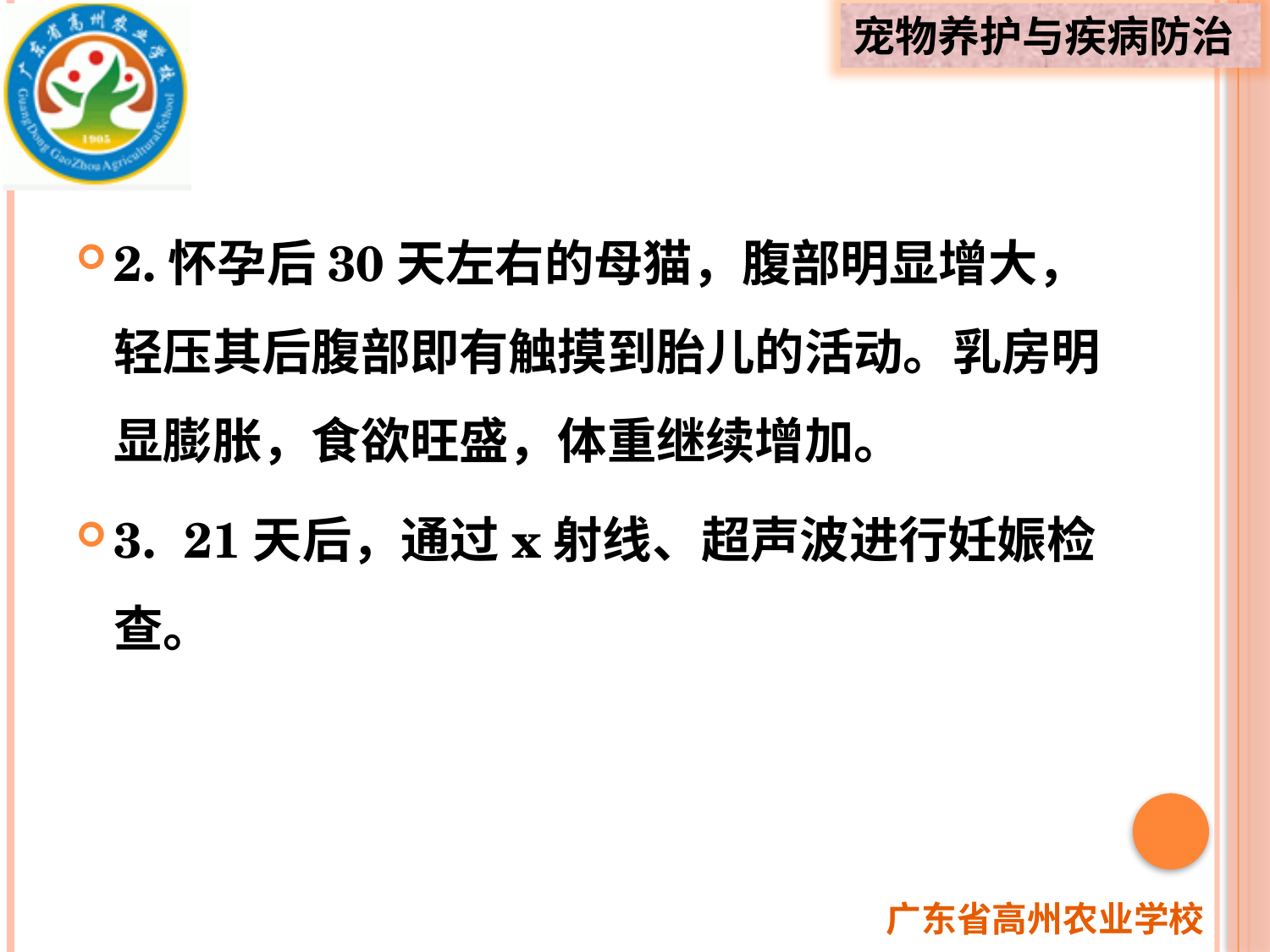

2.怀孕后30天左右的母猫，腹部明显增大，轻压其后腹部即有触摸到胎儿的活动。乳房明显膨胀，食欲旺盛，体重继续增加。
3.  21天后，通过x射线、超声波进行妊娠检查。